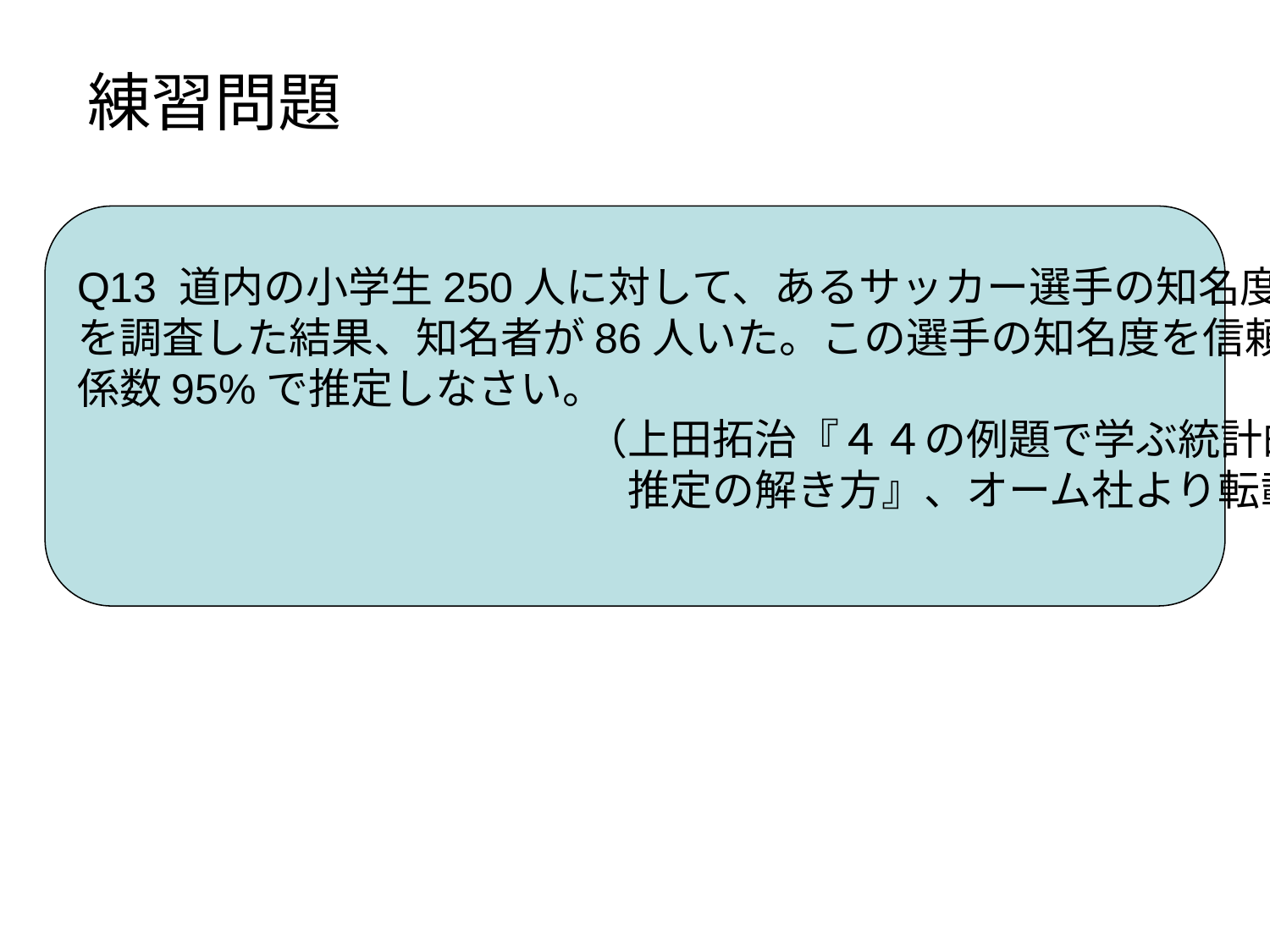

練習問題
Q13 道内の小学生250人に対して、あるサッカー選手の知名度
を調査した結果、知名者が86人いた。この選手の知名度を信頼
係数95%で推定しなさい。
　　　　　　　　　　　　（上田拓治『４４の例題で学ぶ統計的検定と
　　　　　　　　　　　　　推定の解き方』、オーム社より転載）